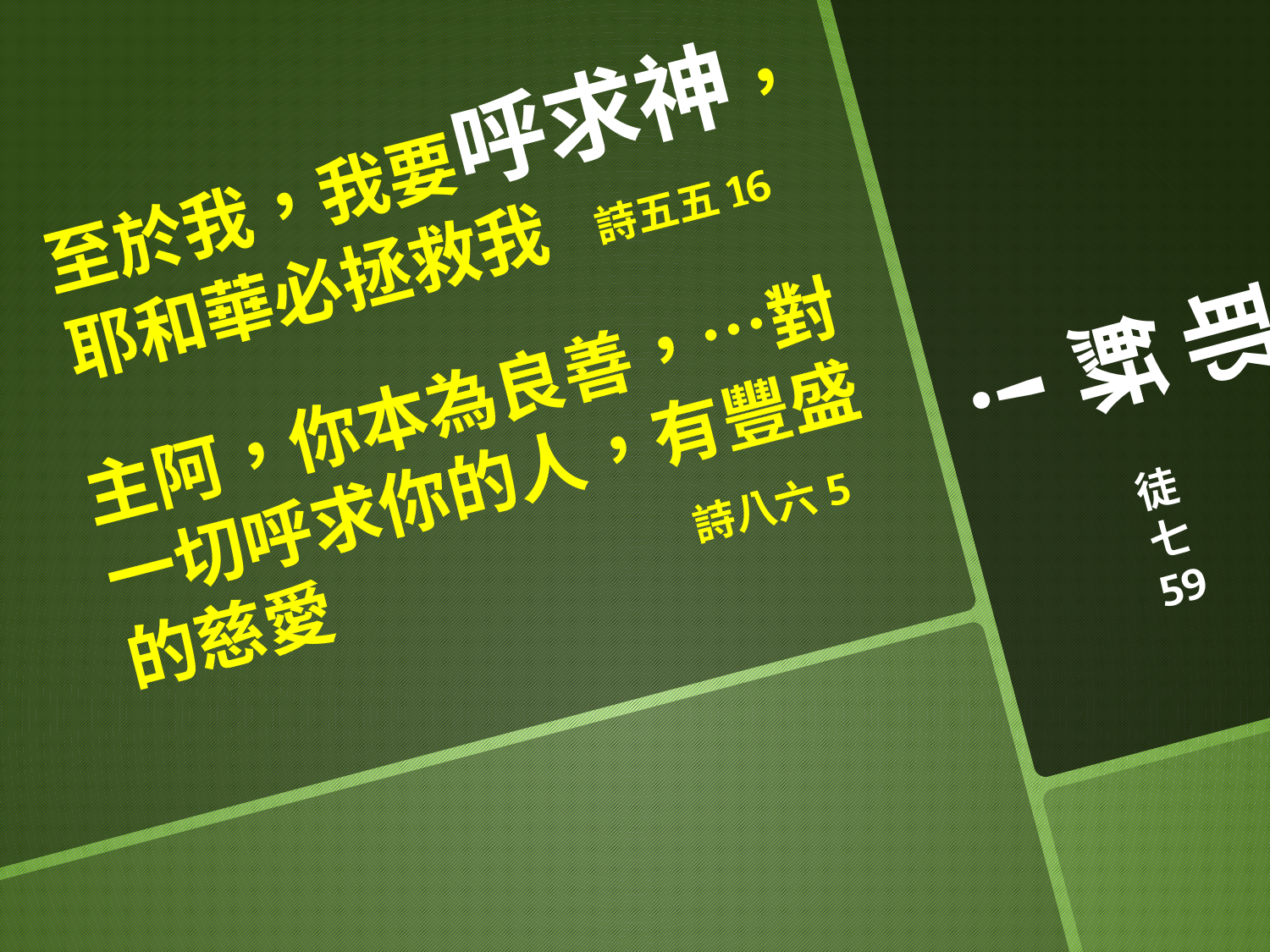

至於我，我要呼求神，
耶和華必拯救我   詩五五16
# 哦 ！ 主 耶 穌 ！
主阿，你本為良善，…對一切呼求你的人，有豐盛的慈愛                       詩八六5
徒
七
59